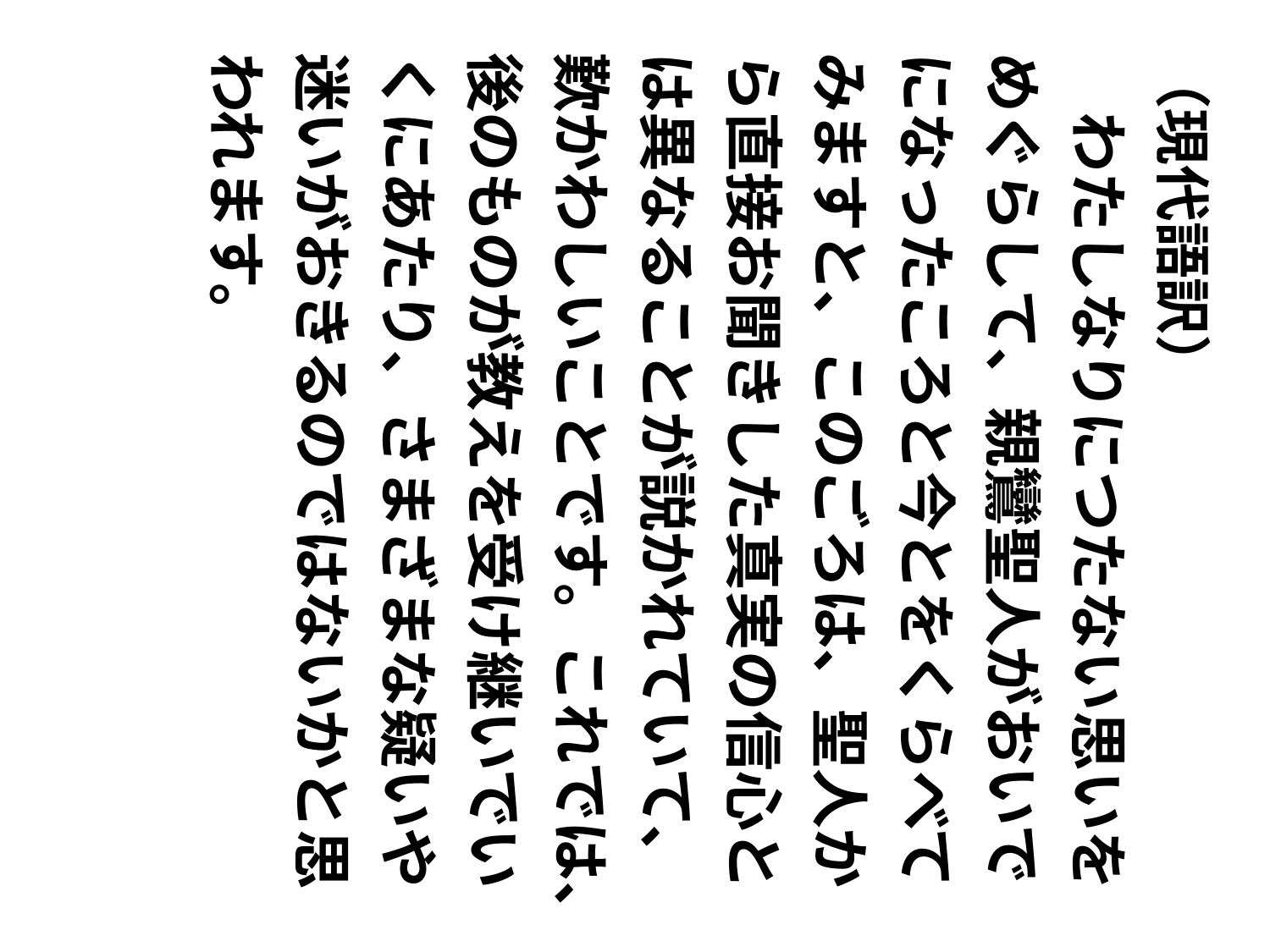

（現代語訳）
　わたしなりにつたない思いをめぐらして、親鸞聖人がおいでになったころと今とをくらべてみますと、このごろは、聖人から直接お聞きした真実の信心とは異なることが説かれていて、歎かわしいことです。これでは、後のものが教えを受け継いでいくにあたり、さまざまな疑いや迷いがおきるのではないかと思われます。